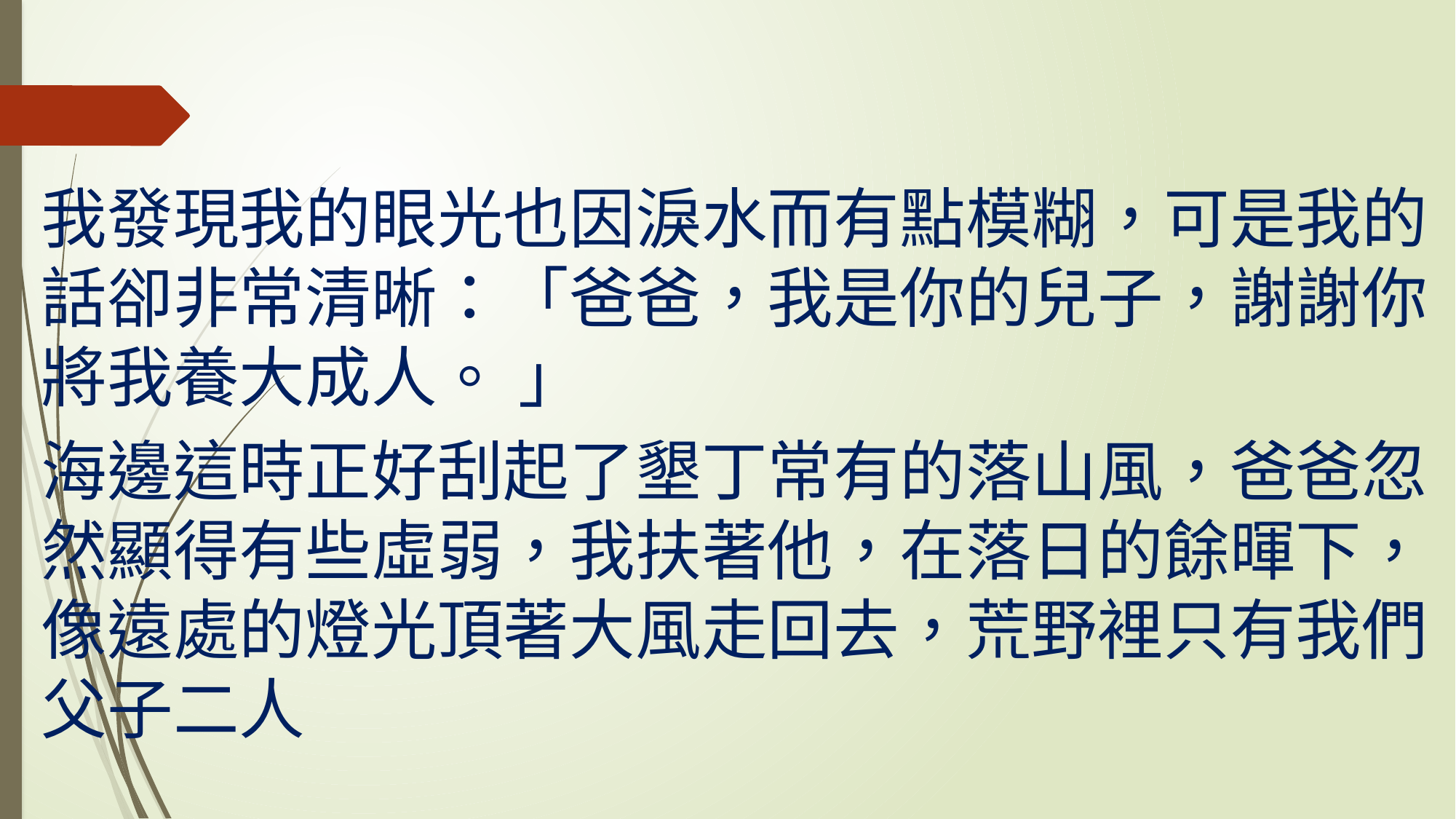

我發現我的眼光也因淚水而有點模糊，可是我的話卻非常清晰：「爸爸，我是你的兒子，謝謝你將我養大成人。 」
海邊這時正好刮起了墾丁常有的落山風，爸爸忽然顯得有些虛弱，我扶著他，在落日的餘暉下，像遠處的燈光頂著大風走回去，荒野裡只有我們父子二人

#